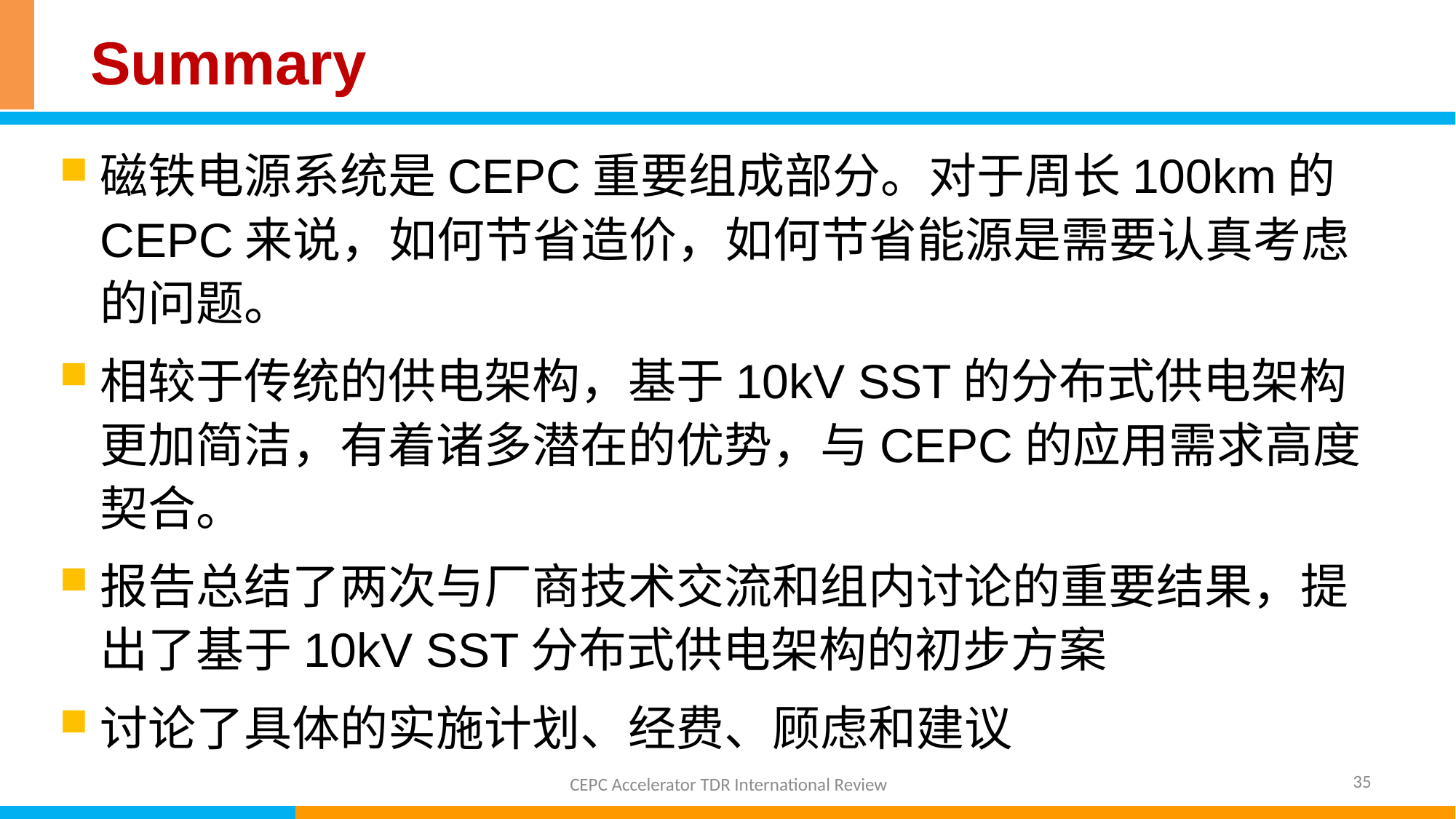

# Summary
磁铁电源系统是CEPC重要组成部分。对于周长100km的CEPC来说，如何节省造价，如何节省能源是需要认真考虑的问题。
相较于传统的供电架构，基于10kV SST的分布式供电架构更加简洁，有着诸多潜在的优势，与CEPC的应用需求高度契合。
报告总结了两次与厂商技术交流和组内讨论的重要结果，提出了基于10kV SST分布式供电架构的初步方案
讨论了具体的实施计划、经费、顾虑和建议
35
CEPC Accelerator TDR International Review